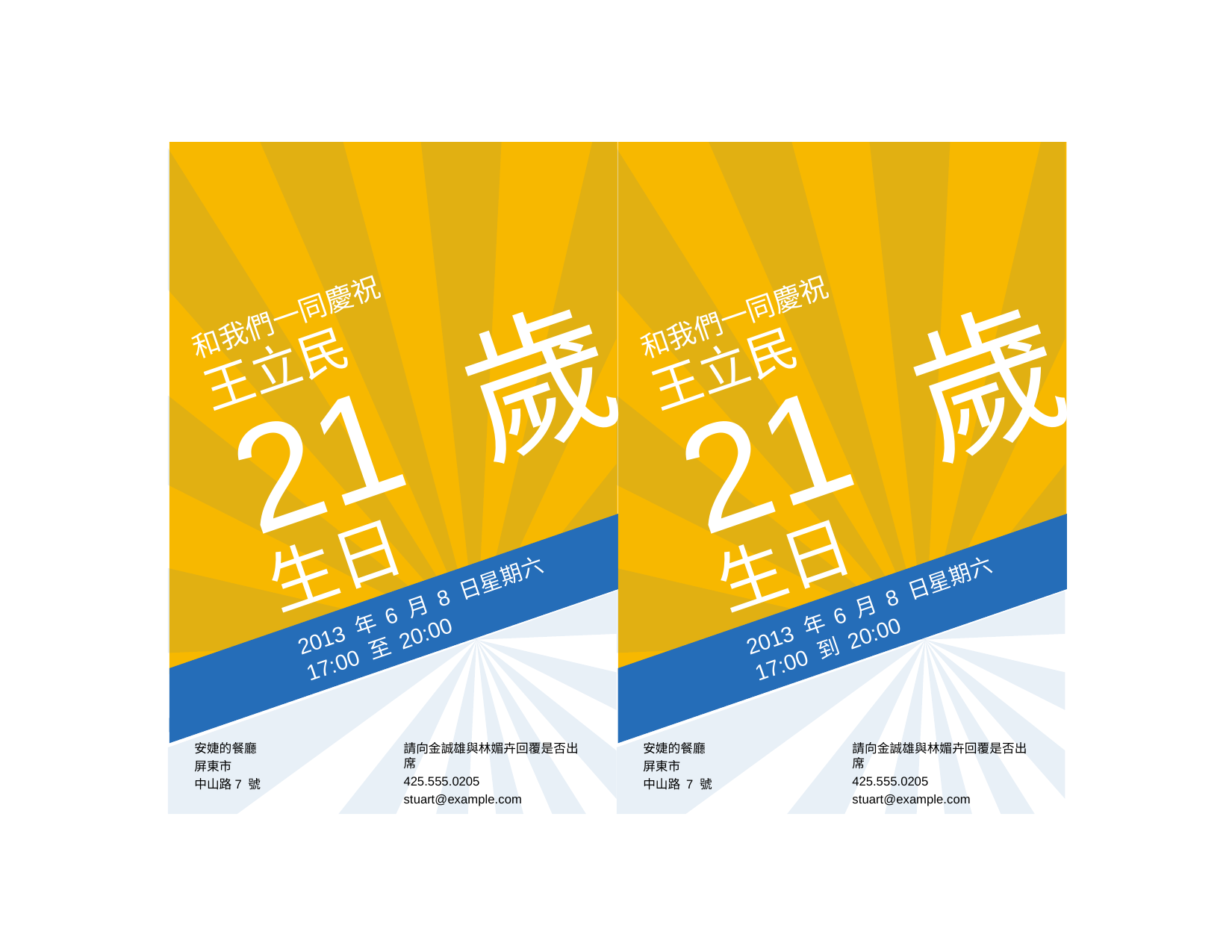

和我們一同慶祝
和我們一同慶祝
王立民
王立民
21 歲
21 歲
生日
生日
2013 年 6 月 8 日星期六
2013 年 6 月 8 日星期六
17:00 至 20:00
17:00 到 20:00
安婕的餐廳
屏東市
中山路7 號
請向金誠雄與林媚卉回覆是否出席
425.555.0205
stuart@example.com
安婕的餐廳
屏東市
中山路 7 號
請向金誠雄與林媚卉回覆是否出席
425.555.0205
stuart@example.com